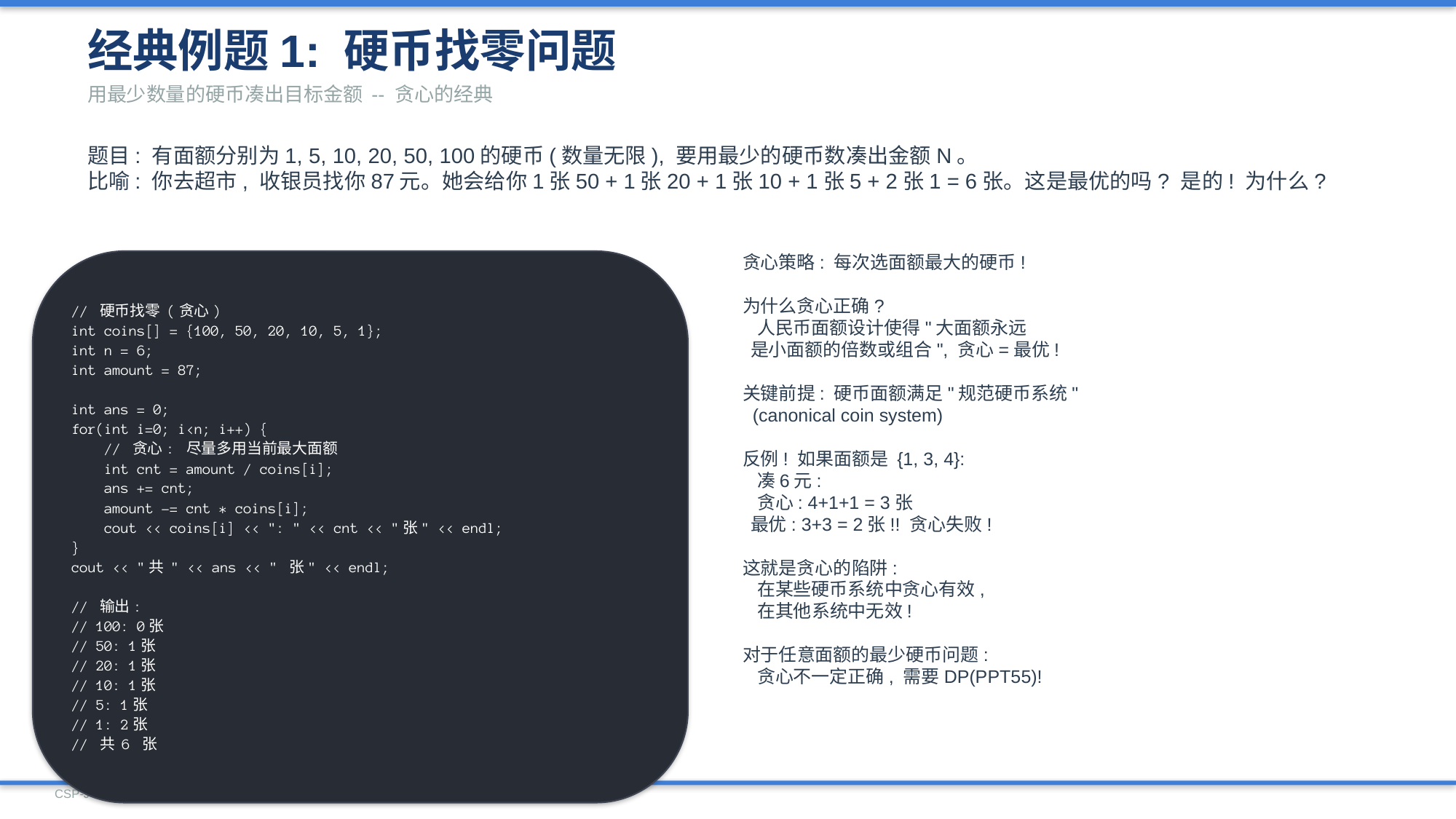

经典例题1: 硬币找零问题
用最少数量的硬币凑出目标金额 -- 贪心的经典
题目: 有面额分别为1, 5, 10, 20, 50, 100的硬币(数量无限), 要用最少的硬币数凑出金额N。
比喻: 你去超市, 收银员找你87元。她会给你1张50 + 1张20 + 1张10 + 1张5 + 2张1 = 6张。这是最优的吗? 是的! 为什么?
// 硬币找零 (贪心)
int coins[] = {100, 50, 20, 10, 5, 1};
int n = 6;
int amount = 87;

int ans = 0;
for(int i=0; i<n; i++) {
    // 贪心: 尽量多用当前最大面额
    int cnt = amount / coins[i];
    ans += cnt;
    amount -= cnt * coins[i];
    cout << coins[i] << ": " << cnt << "张" << endl;
}
cout << "共 " << ans << " 张" << endl;

// 输出:
// 100: 0张
// 50: 1张
// 20: 1张
// 10: 1张
// 5: 1张
// 1: 2张
// 共 6 张
贪心策略: 每次选面额最大的硬币!
为什么贪心正确?
  人民币面额设计使得"大面额永远
  是小面额的倍数或组合", 贪心=最优!
关键前提: 硬币面额满足"规范硬币系统"
  (canonical coin system)
反例! 如果面额是 {1, 3, 4}:
  凑6元:
  贪心: 4+1+1 = 3张
  最优: 3+3 = 2张!! 贪心失败!
这就是贪心的陷阱:
  在某些硬币系统中贪心有效,
  在其他系统中无效!
对于任意面额的最少硬币问题:
  贪心不一定正确, 需要DP(PPT55)!

CSP-J 入门级  |  PPT 35